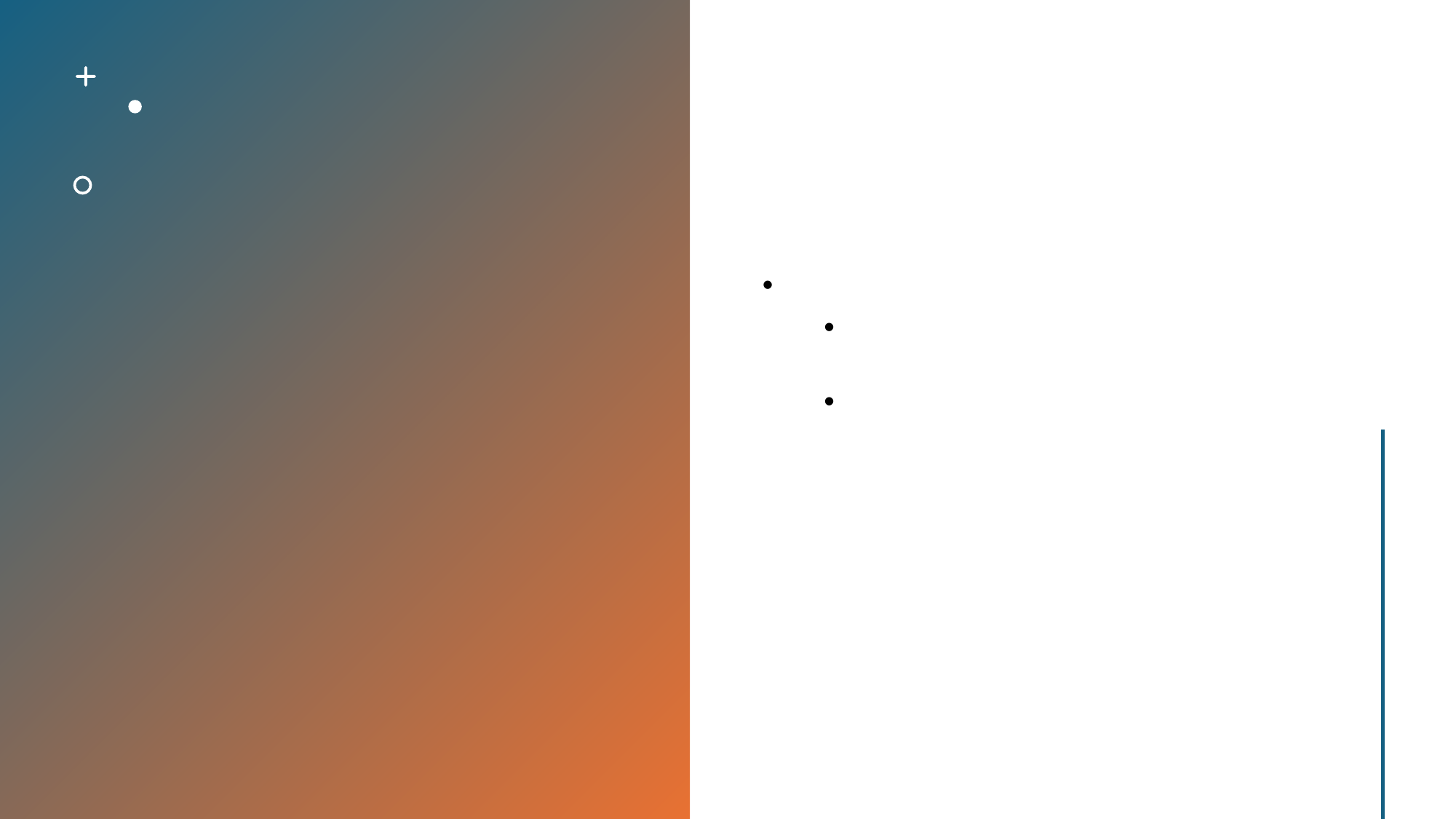

일본의 기술 혁신과 국제적 영향력
일본은 기술 혁신을 통해 국제적 영향력을 증대시켰습니다.
자동차, 전자제품, 로봇공학 등 다양한 분야에서 일본의 기술은 세계적인 인정을 받았으며, 일본은 기술 혁신의 선두주자로 자리매김했습니다.